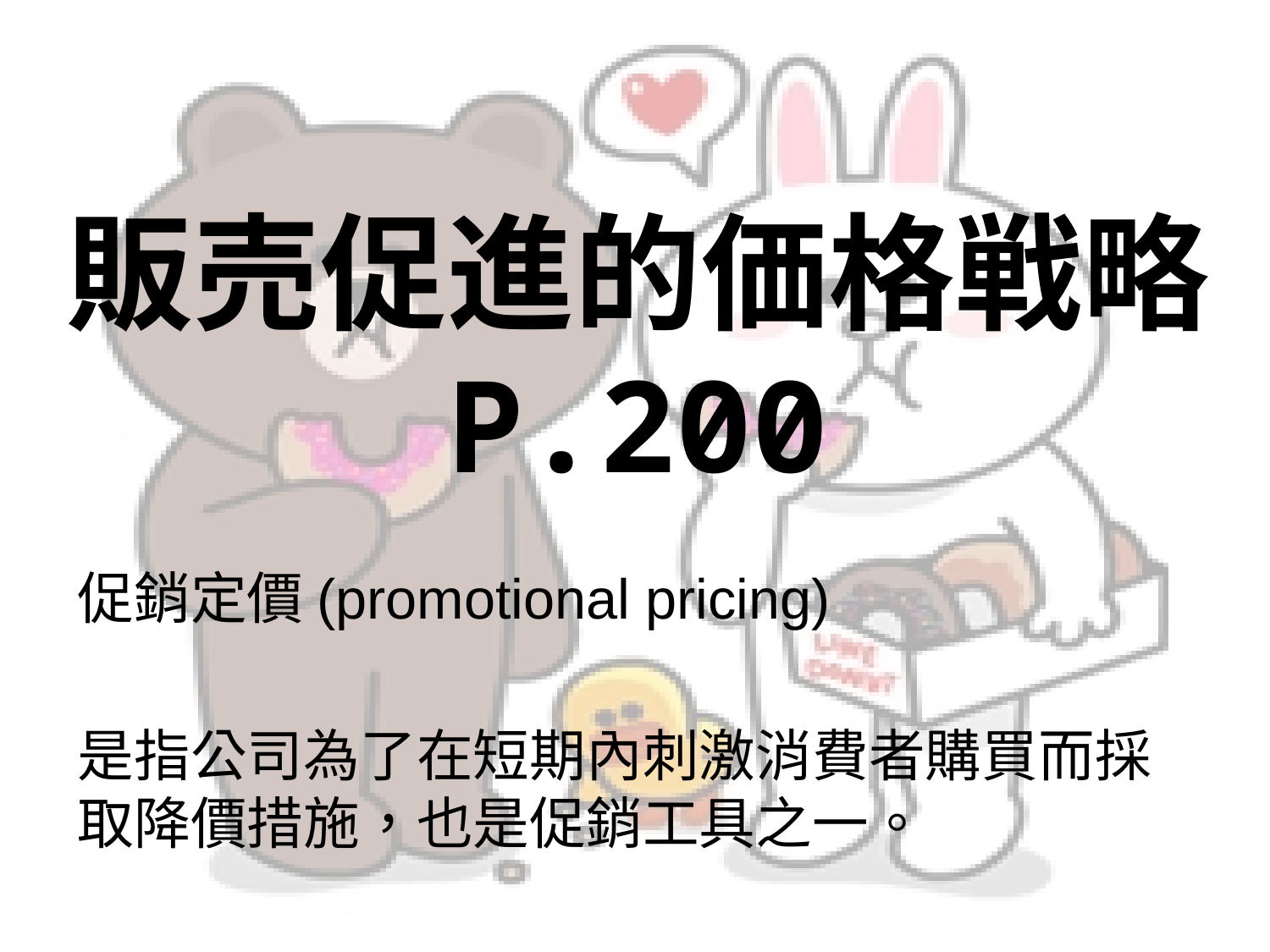

# 販売促進的価格戦略 P.200
促銷定價(promotional pricing)

是指公司為了在短期內刺激消費者購買而採取降價措施，也是促銷工具之一。